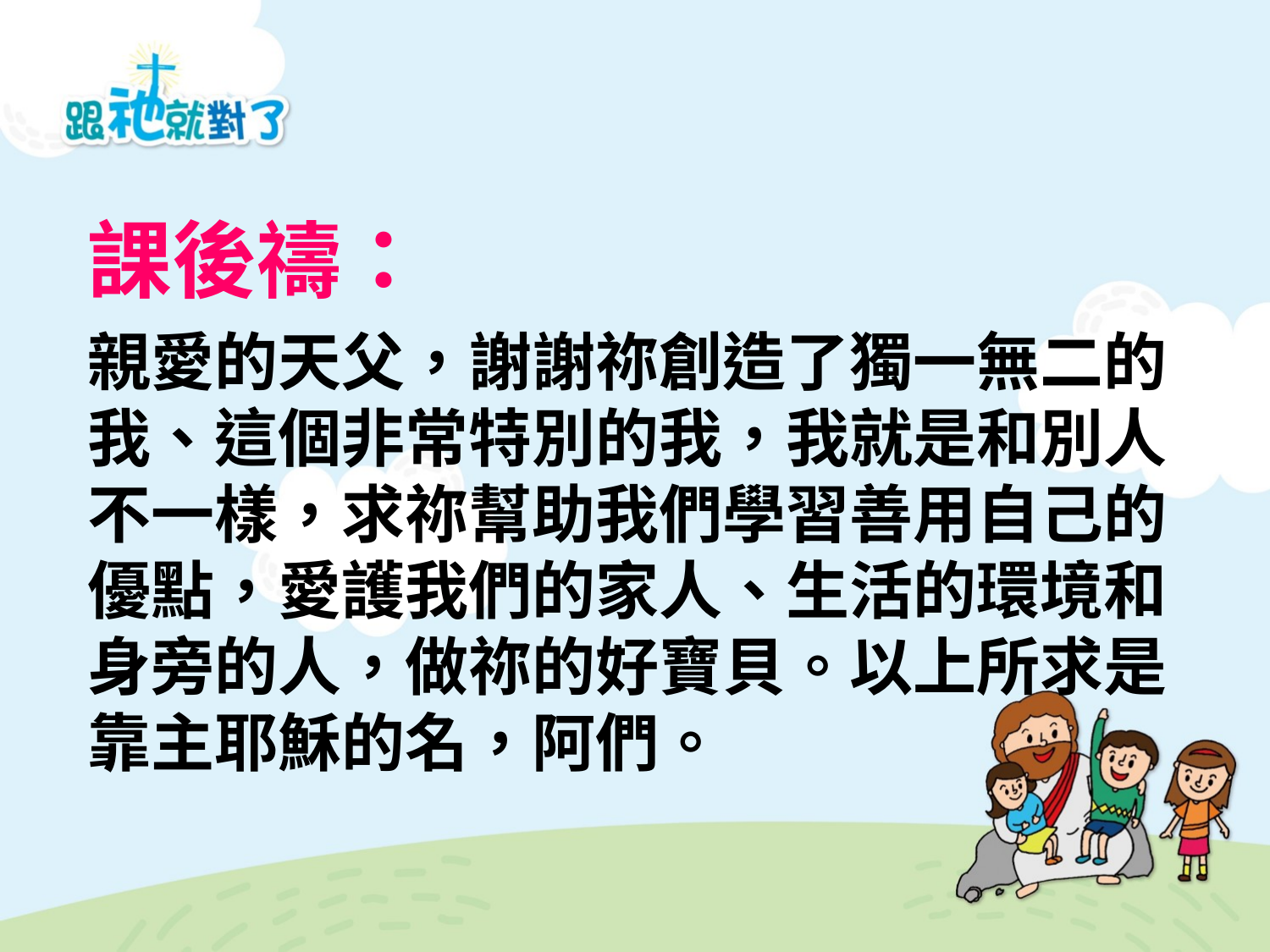

課後禱：
親愛的天父，謝謝祢創造了獨一無二的我、這個非常特別的我，我就是和別人不一樣，求祢幫助我們學習善用自己的優點，愛護我們的家人、生活的環境和身旁的人，做祢的好寶貝。以上所求是靠主耶穌的名，阿們。